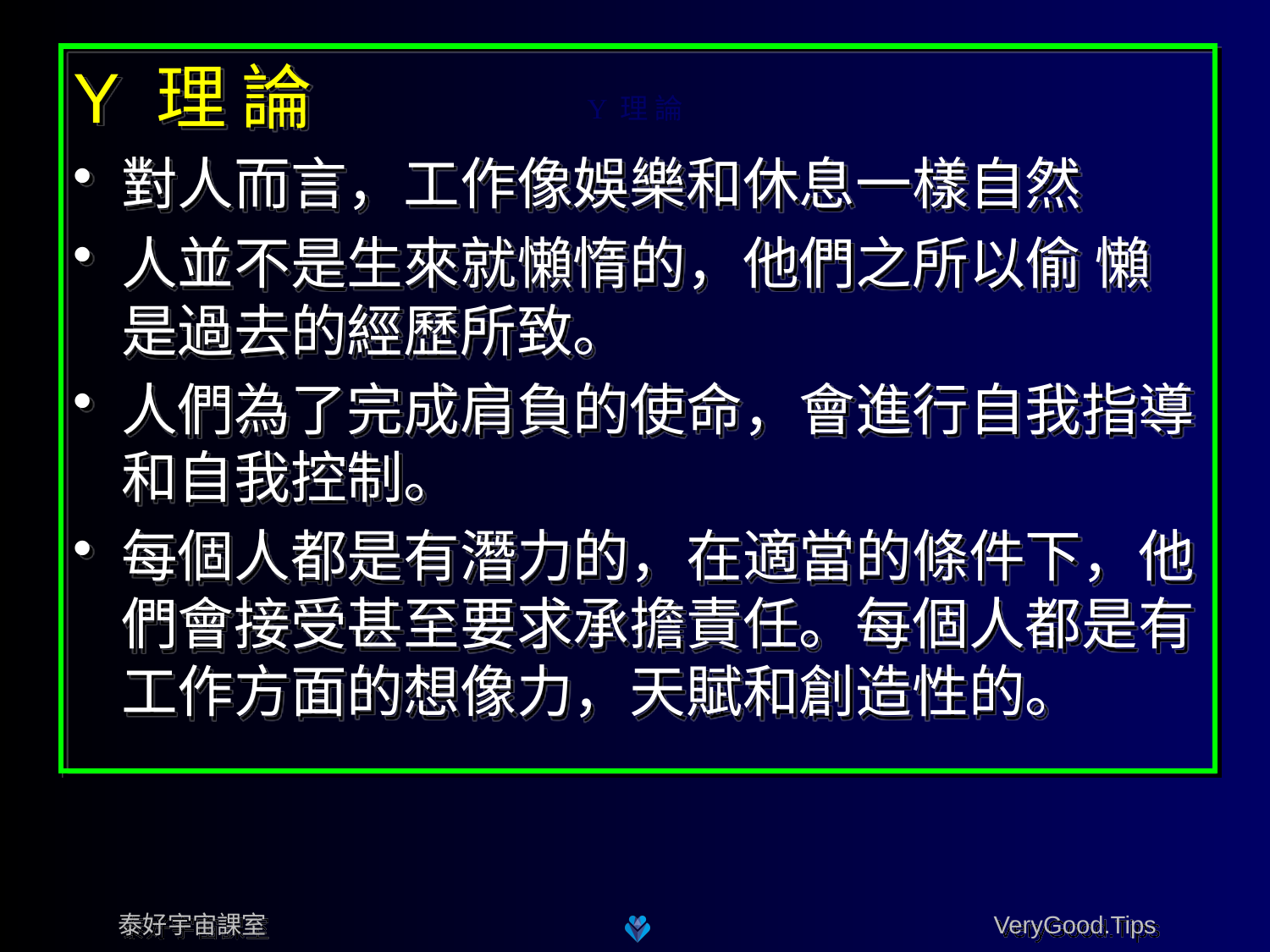

Y 理 論
對人而言，工作像娛樂和休息一樣自然
人並不是生來就懶惰的，他們之所以偷 懶是過去的經歷所致。
人們為了完成肩負的使命，會進行自我指導和自我控制。
每個人都是有潛力的，在適當的條件下，他們會接受甚至要求承擔責任。每個人都是有工作方面的想像力，天賦和創造性的。
# Y 理 論